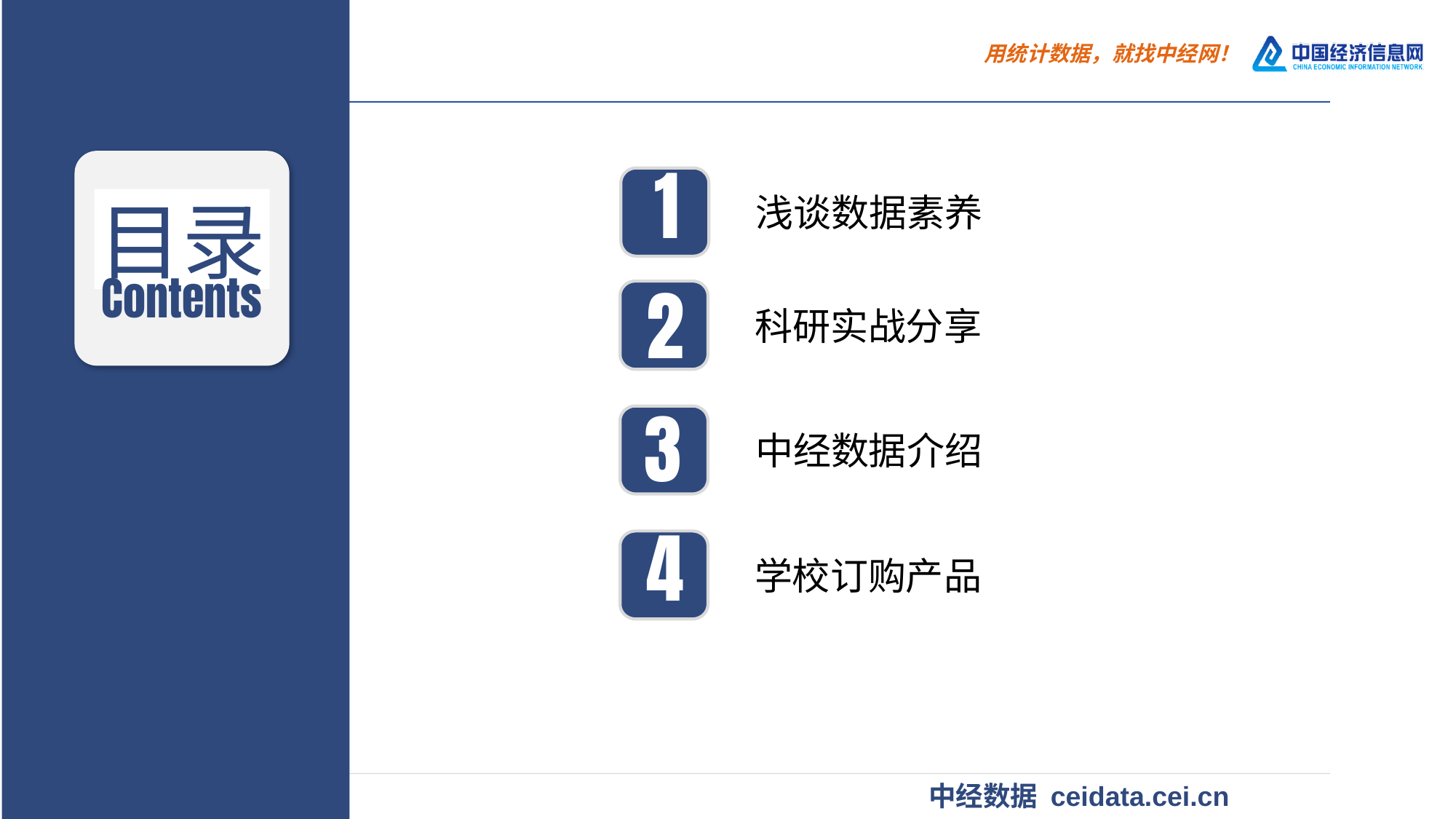

1

目录
浅谈数据素养
Contents

2
科研实战分享
3

中经数据介绍
4

学校订购产品